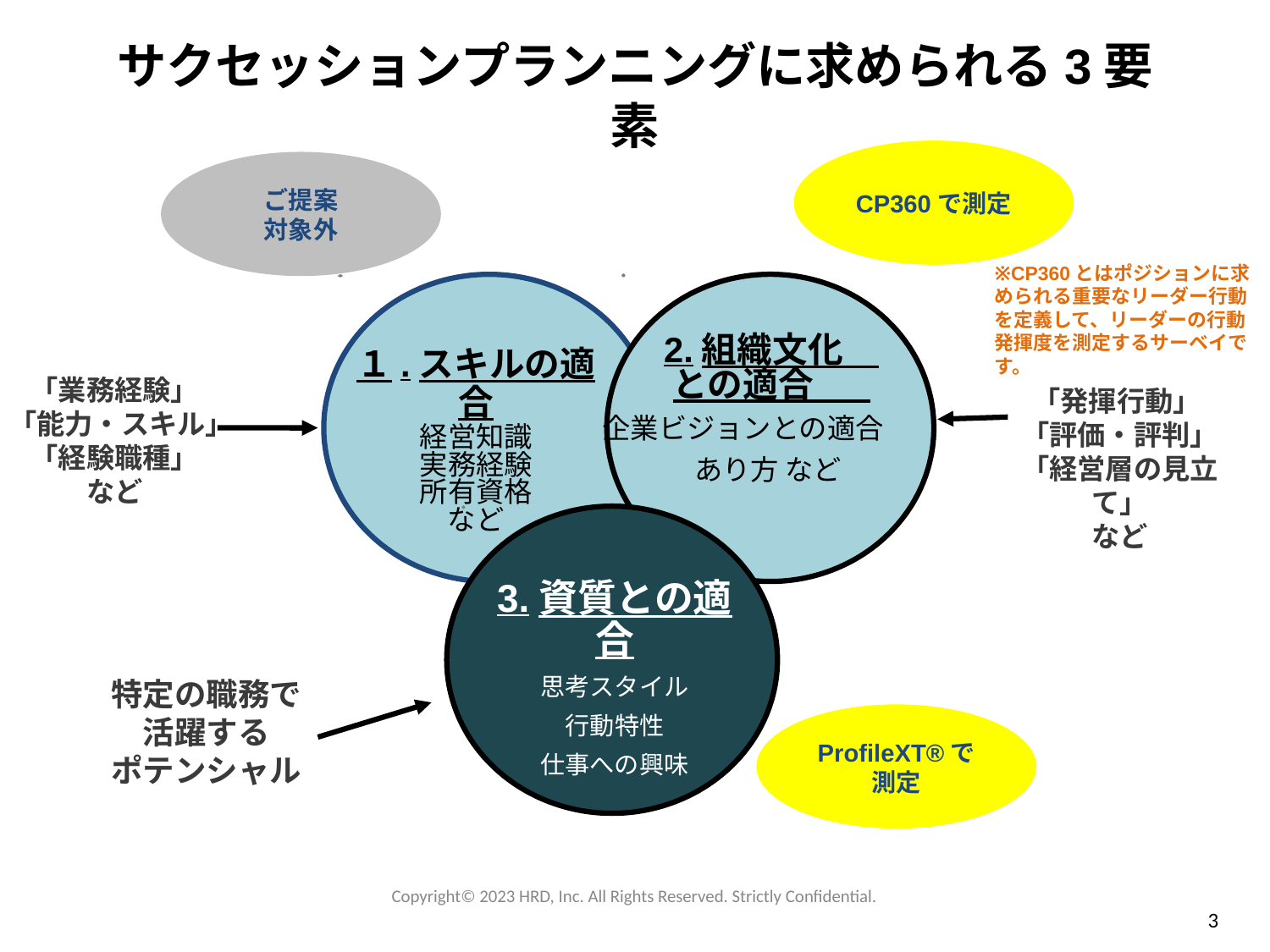

サクセッションプランニングに求められる3要素

CP360で測定
ご提案
対象外
※CP360とはポジションに求められる重要なリーダー行動を定義して、リーダーの行動発揮度を測定するサーベイです。

「発揮行動」
「評価・評判」
「経営層の見立て」
など
2.組織文化
との適合

企業ビジョンとの適合
あり方 など

１.スキルの適合
経営知識
実務経験
所有資格
など

「業務経験」
 「能力・スキル」
「経験職種」
など

3.資質との適合
思考スタイル
行動特性
仕事への興味

特定の職務で
活躍する
ポテンシャル
ProfileXT®で
測定
Copyright©️ 2023 HRD, Inc. All Rights Reserved. Strictly Confidential.
3